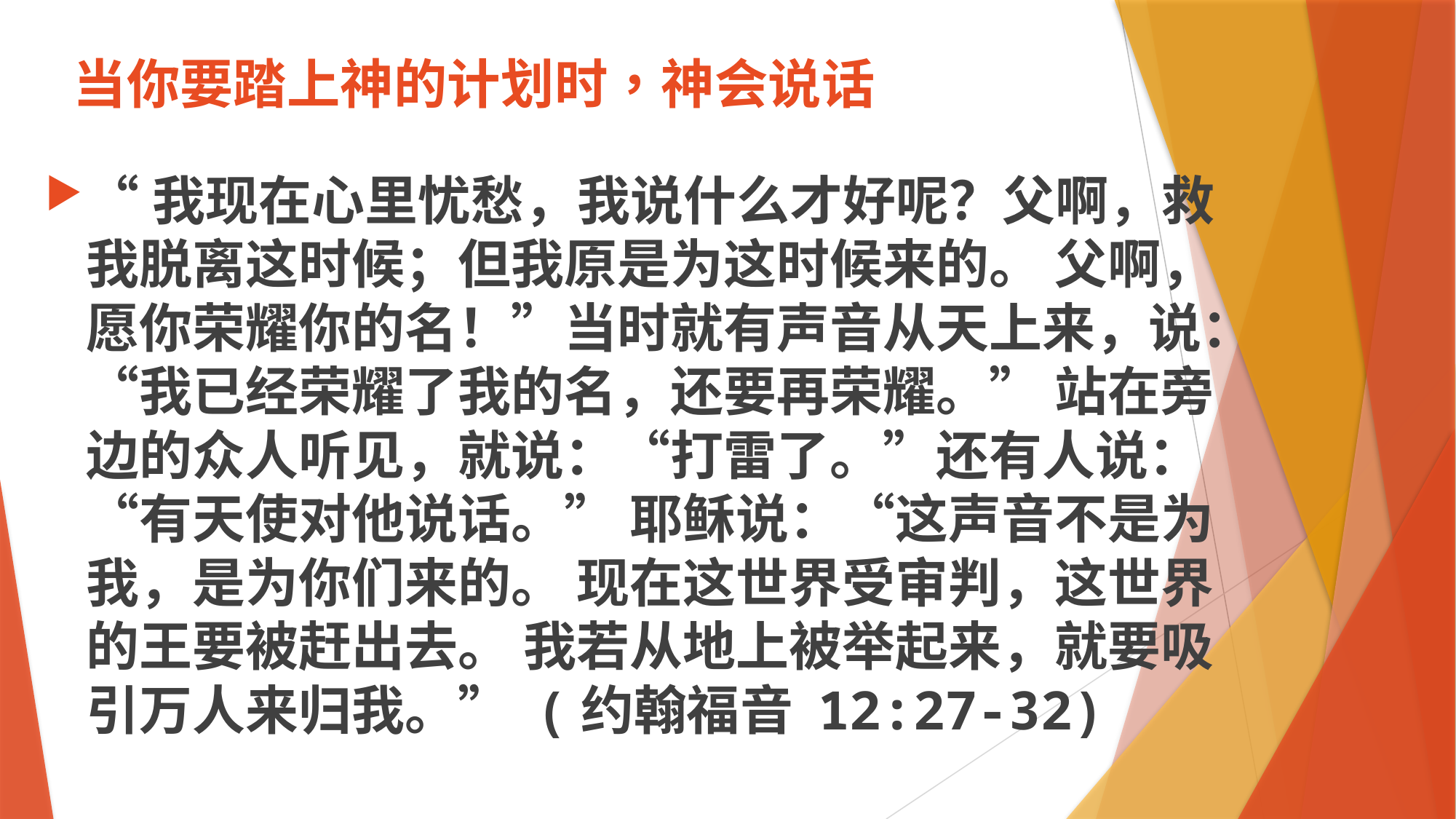

# 当你要踏上神的计划时，神会说话
“我现在心里忧愁，我说什么才好呢？父啊，救我脱离这时候；但我原是为这时候来的。 父啊，愿你荣耀你的名！”当时就有声音从天上来，说：“我已经荣耀了我的名，还要再荣耀。” 站在旁边的众人听见，就说：“打雷了。”还有人说：“有天使对他说话。” 耶稣说：“这声音不是为我，是为你们来的。 现在这世界受审判，这世界的王要被赶出去。 我若从地上被举起来，就要吸引万人来归我。” (约翰福音 12:27-32)